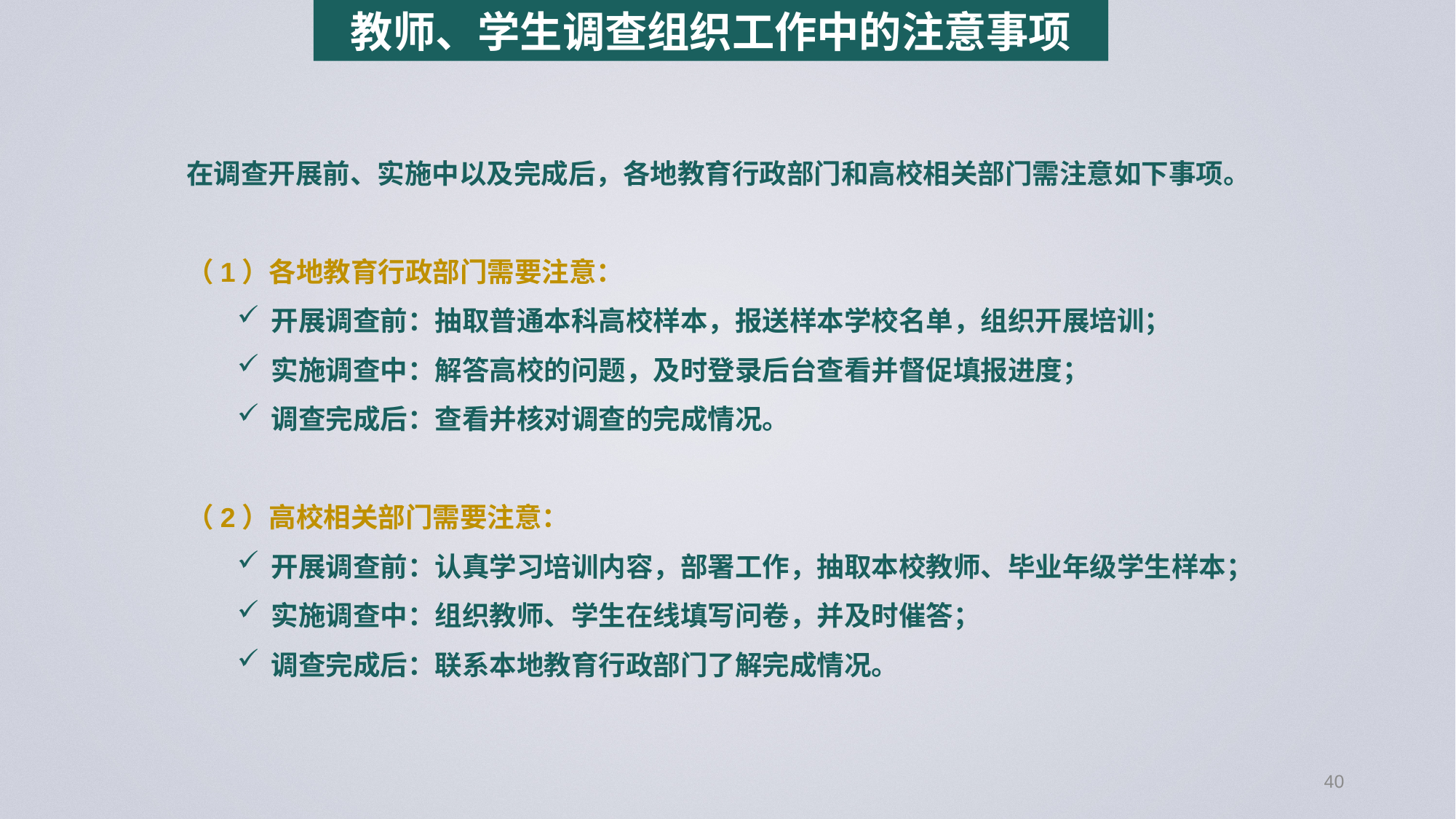

教师、学生调查组织工作中的注意事项
在调查开展前、实施中以及完成后，各地教育行政部门和高校相关部门需注意如下事项。

（1）各地教育行政部门需要注意：
开展调查前：抽取普通本科高校样本，报送样本学校名单，组织开展培训；
实施调查中：解答高校的问题，及时登录后台查看并督促填报进度；
调查完成后：查看并核对调查的完成情况。

（2）高校相关部门需要注意：
开展调查前：认真学习培训内容，部署工作，抽取本校教师、毕业年级学生样本；
实施调查中：组织教师、学生在线填写问卷，并及时催答；
调查完成后：联系本地教育行政部门了解完成情况。

40